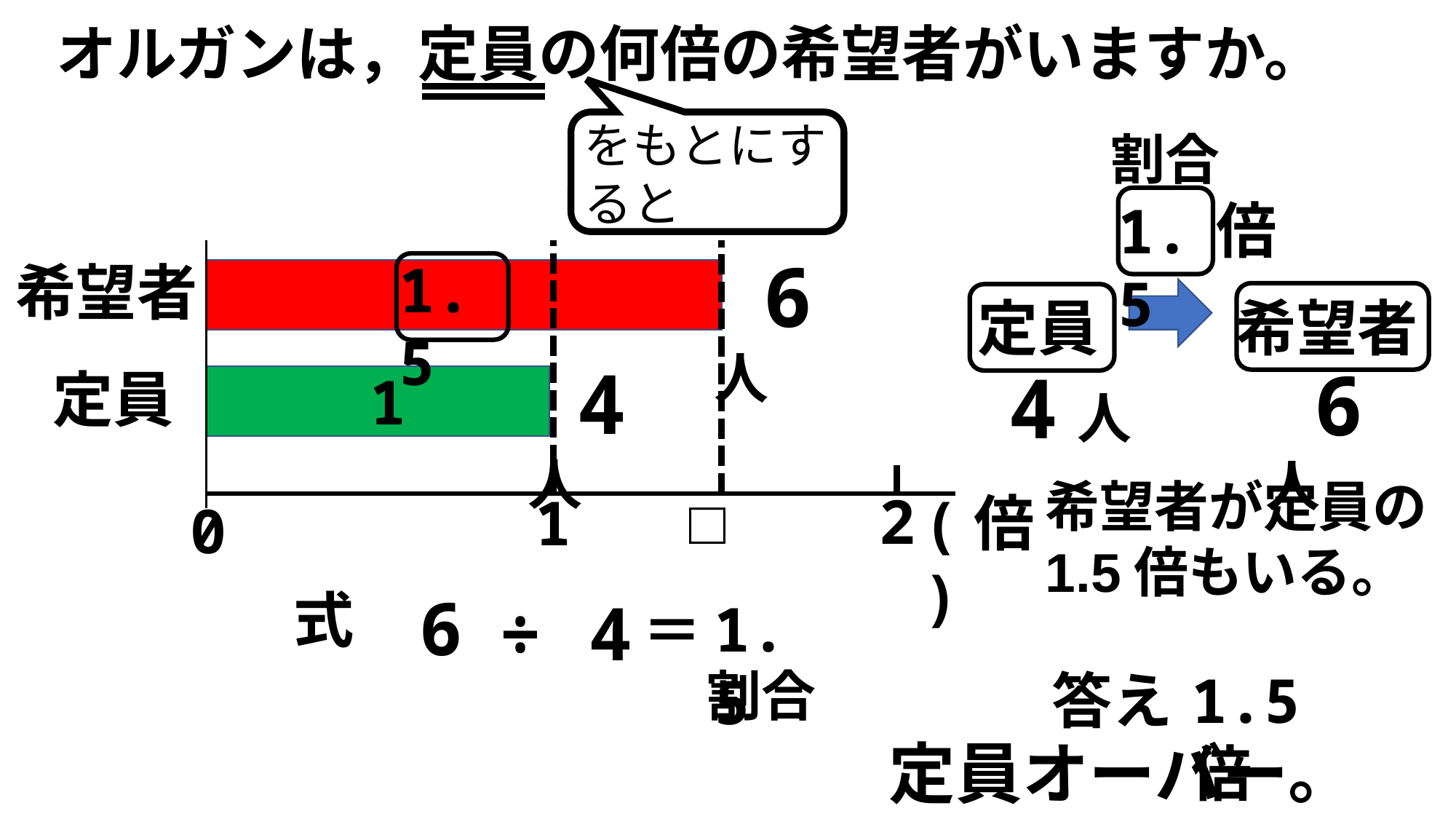

オルガンは，定員の何倍の希望者がいますか。
をもとにすると

割合
倍
1.5

 6人
1.5
希望者

 定員

 希望者
 4人
 6人
 4人
 定員
1

希望者が定員の
1.5倍もいる。
□
2
1
(倍)
 0
 式
6
 ÷
4
1.5
 ＝
割合
 答え
1.5倍
定員オーバー。